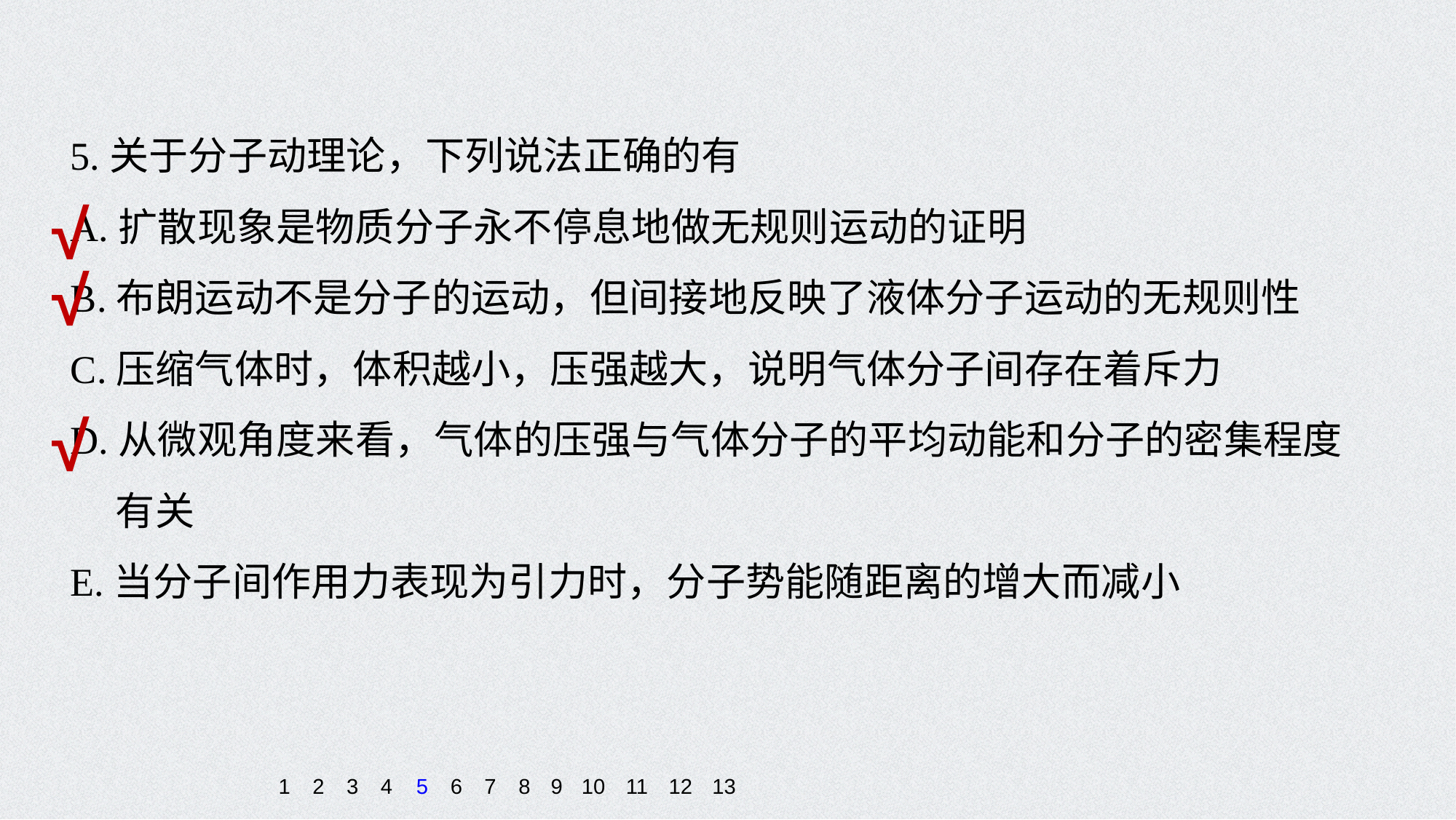

5.关于分子动理论，下列说法正确的有
A.扩散现象是物质分子永不停息地做无规则运动的证明
B.布朗运动不是分子的运动，但间接地反映了液体分子运动的无规则性
C.压缩气体时，体积越小，压强越大，说明气体分子间存在着斥力
D.从微观角度来看，气体的压强与气体分子的平均动能和分子的密集程度
    有关
E.当分子间作用力表现为引力时，分子势能随距离的增大而减小
√
√
√
1
2
3
4
5
6
7
8
9
10
11
12
13